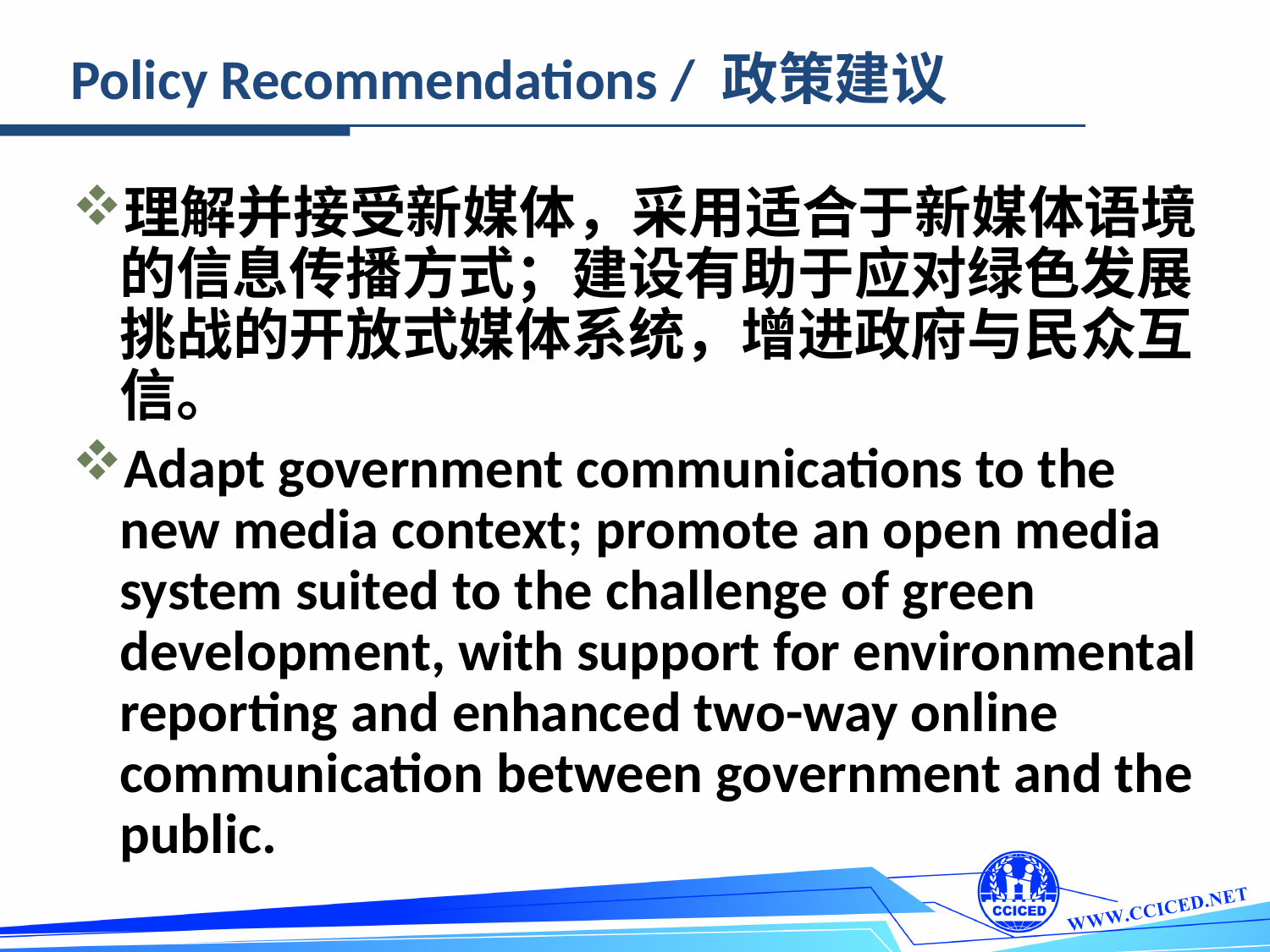

Policy Recommendations / 政策建议
理解并接受新媒体，采用适合于新媒体语境的信息传播方式；建设有助于应对绿色发展挑战的开放式媒体系统，增进政府与民众互信。
Adapt government communications to the new media context; promote an open media system suited to the challenge of green development, with support for environmental reporting and enhanced two-way online communication between government and the public.